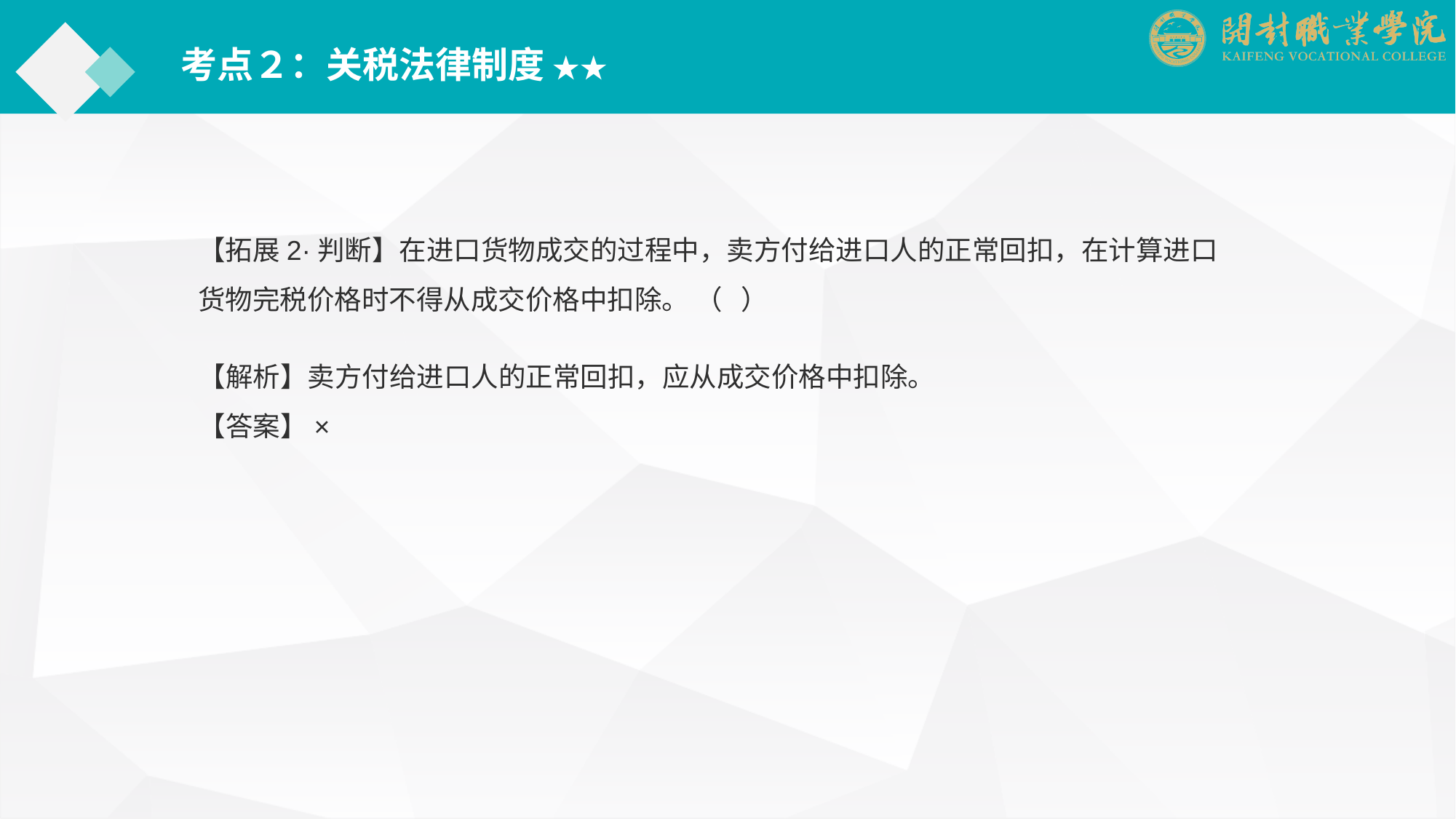

考点２：关税法律制度 ★★
【拓展2·判断】在进口货物成交的过程中，卖方付给进口人的正常回扣，在计算进口货物完税价格时不得从成交价格中扣除。 （   ）
【解析】卖方付给进口人的正常回扣，应从成交价格中扣除。
【答案】×